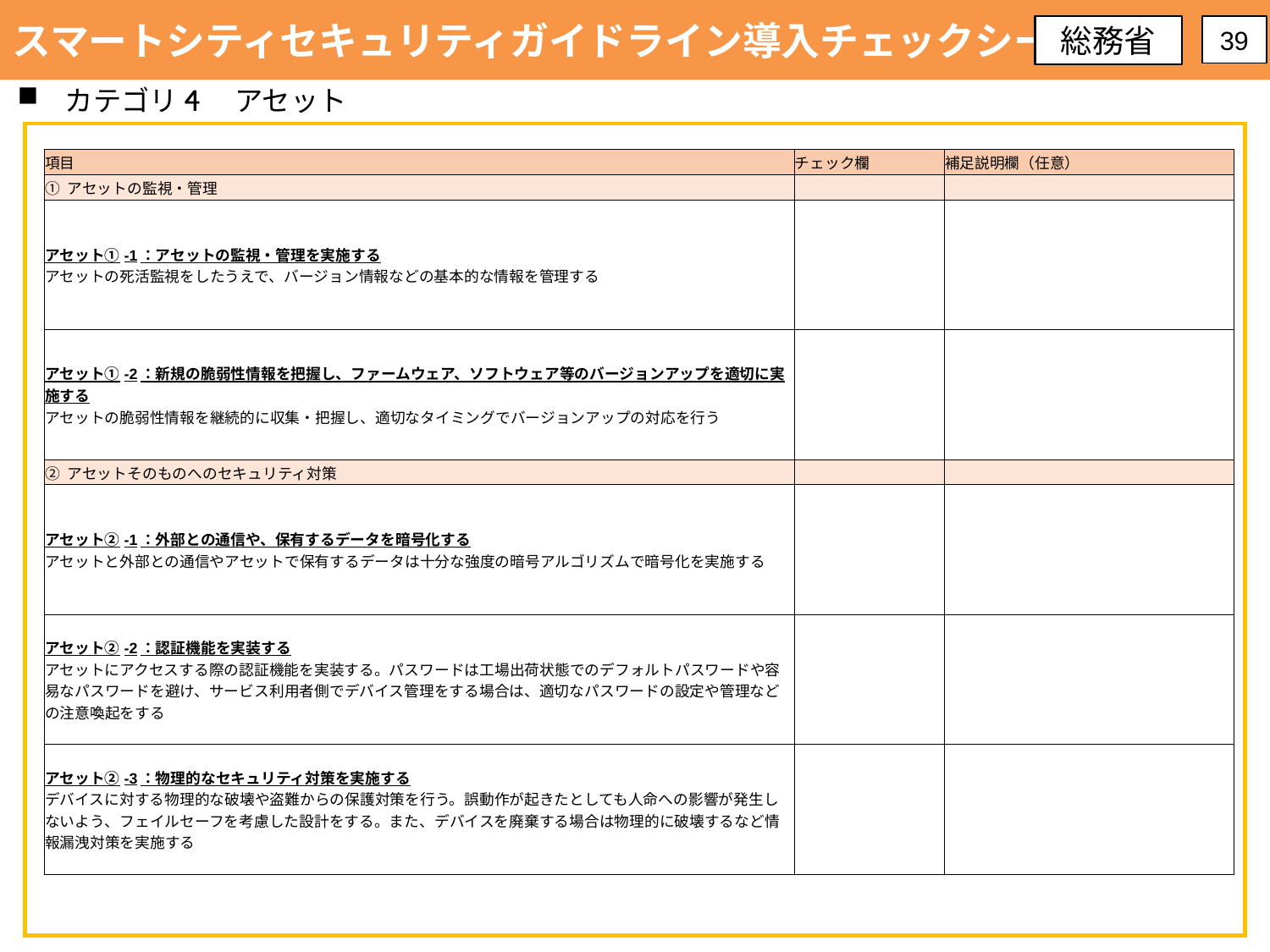

スマートシティセキュリティガイドライン導入チェックシート
総務省
39
カテゴリ4　アセット

| 項目 | チェック欄 | 補足説明欄（任意） |
| --- | --- | --- |
| ① アセットの監視・管理 |  |  |
| アセット①-1：アセットの監視・管理を実施する アセットの死活監視をしたうえで、バージョン情報などの基本的な情報を管理する |  |  |
| アセット①-2：新規の脆弱性情報を把握し、ファームウェア、ソフトウェア等のバージョンアップを適切に実施する アセットの脆弱性情報を継続的に収集・把握し、適切なタイミングでバージョンアップの対応を行う |  |  |
| ② アセットそのものへのセキュリティ対策 |  |  |
| アセット②-1：外部との通信や、保有するデータを暗号化する アセットと外部との通信やアセットで保有するデータは十分な強度の暗号アルゴリズムで暗号化を実施する |  |  |
| アセット②-2：認証機能を実装する アセットにアクセスする際の認証機能を実装する。パスワードは工場出荷状態でのデフォルトパスワードや容易なパスワードを避け、サービス利用者側でデバイス管理をする場合は、適切なパスワードの設定や管理などの注意喚起をする |  |  |
| アセット②-3：物理的なセキュリティ対策を実施する デバイスに対する物理的な破壊や盗難からの保護対策を行う。誤動作が起きたとしても人命への影響が発生しないよう、フェイルセーフを考慮した設計をする。また、デバイスを廃棄する場合は物理的に破壊するなど情報漏洩対策を実施する |  |  |